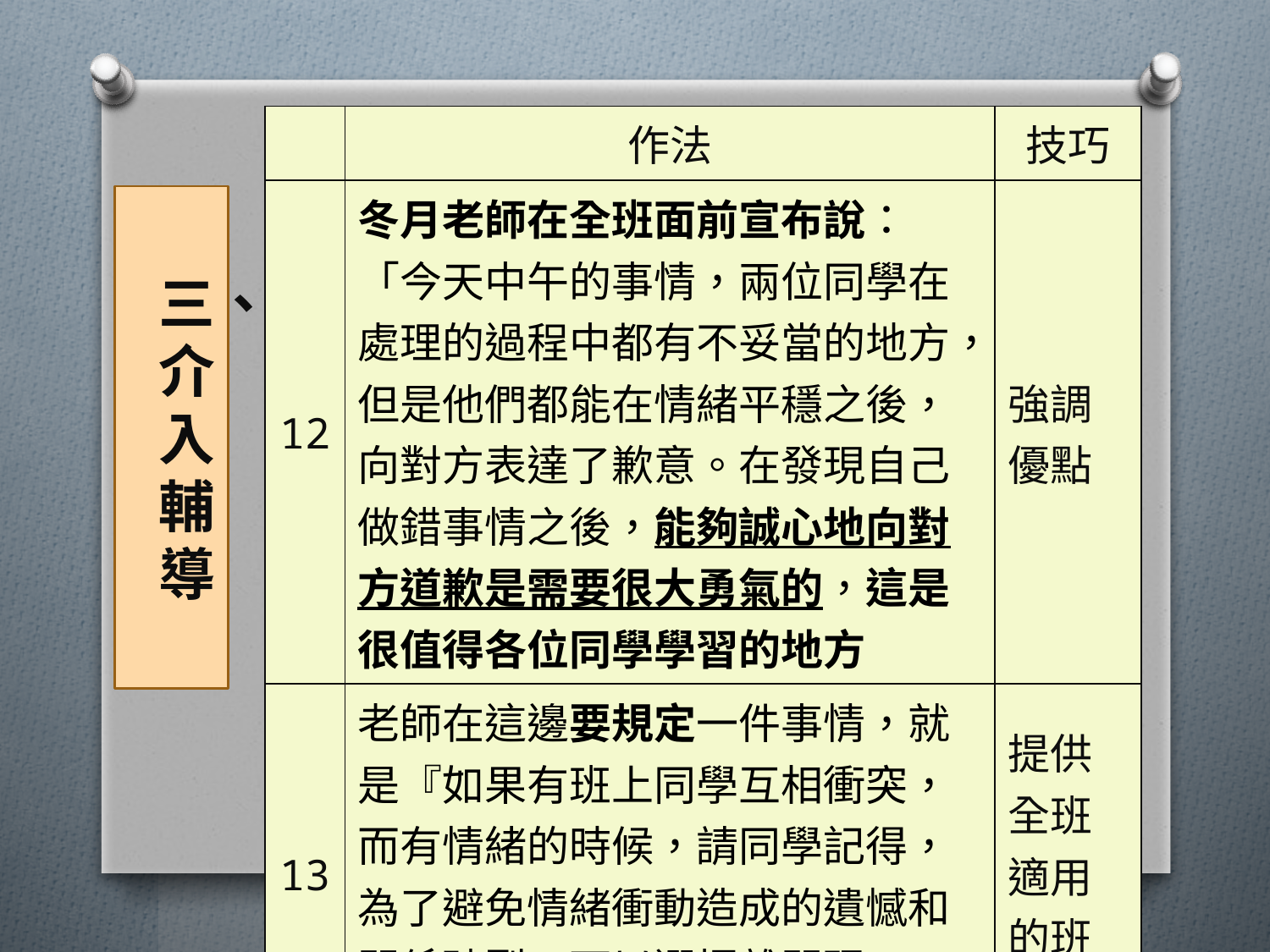

|  | 作法 | 技巧 |
| --- | --- | --- |
| 12 | 冬月老師在全班面前宣布說：「今天中午的事情，兩位同學在處理的過程中都有不妥當的地方，但是他們都能在情緒平穩之後，向對方表達了歉意。在發現自己做錯事情之後，能夠誠心地向對方道歉是需要很大勇氣的，這是很值得各位同學學習的地方 | 強調優點 |
| 13 | 老師在這邊要規定一件事情，就是『如果有班上同學互相衝突，而有情緒的時候，請同學記得，為了避免情緒衝動造成的遺憾和關係破裂，可以選擇離開現場。』 | 提供全班適用的班規 |
# 三、介入輔導